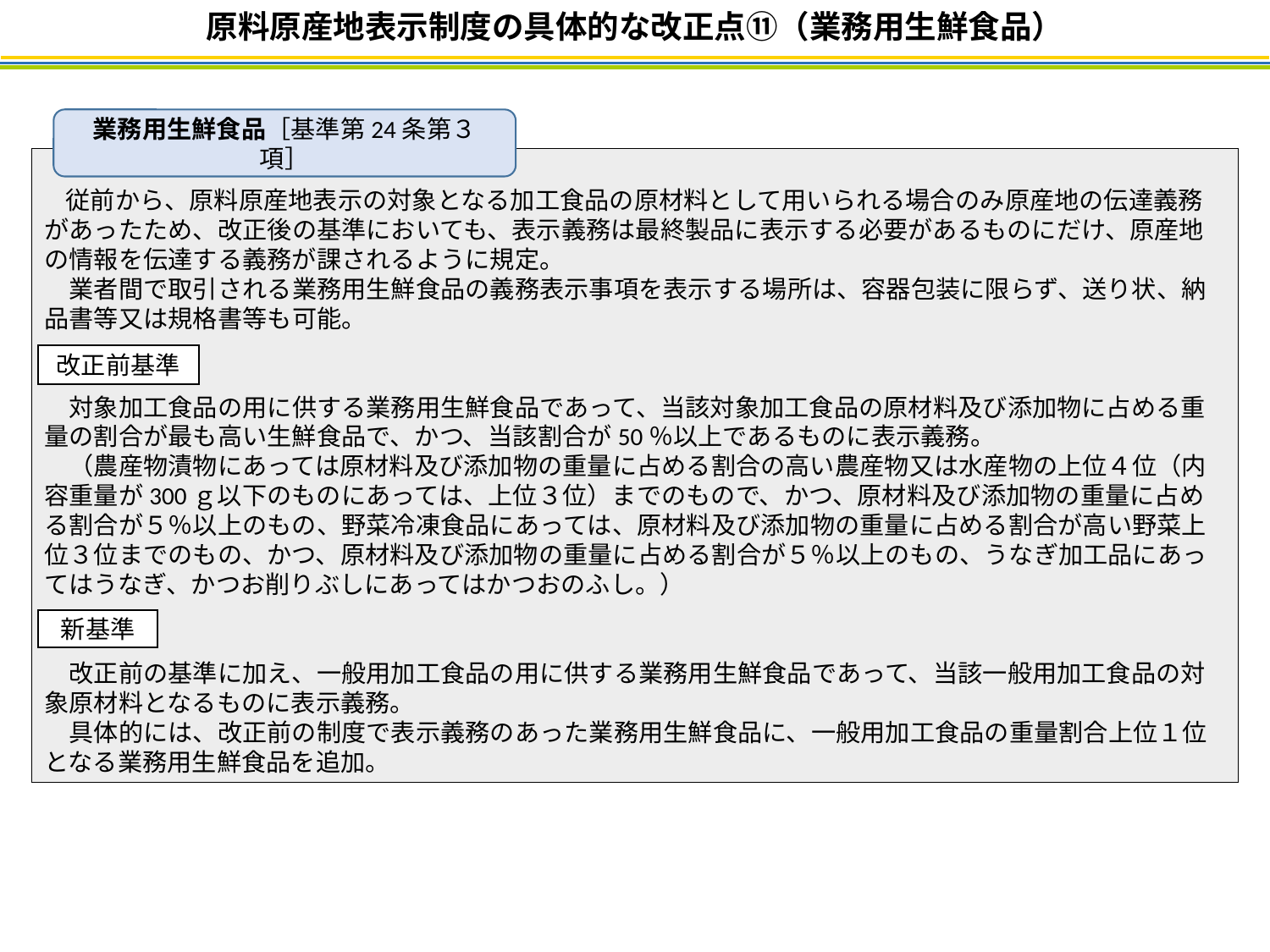

原料原産地表示制度の具体的な改正点⑪（業務用生鮮食品）
業務用生鮮食品［基準第24条第３項］

　従前から、原料原産地表示の対象となる加工食品の原材料として用いられる場合のみ原産地の伝達義務があったため、改正後の基準においても、表示義務は最終製品に表示する必要があるものにだけ、原産地の情報を伝達する義務が課されるように規定。
　業者間で取引される業務用生鮮食品の義務表示事項を表示する場所は、容器包装に限らず、送り状、納品書等又は規格書等も可能。

　対象加工食品の用に供する業務用生鮮食品であって、当該対象加工食品の原材料及び添加物に占める重量の割合が最も高い生鮮食品で、かつ、当該割合が50％以上であるものに表示義務。
　（農産物漬物にあっては原材料及び添加物の重量に占める割合の高い農産物又は水産物の上位４位（内容重量が300ｇ以下のものにあっては、上位３位）までのもので、かつ、原材料及び添加物の重量に占める割合が５％以上のもの、野菜冷凍食品にあっては、原材料及び添加物の重量に占める割合が高い野菜上位３位までのもの、かつ、原材料及び添加物の重量に占める割合が５％以上のもの、うなぎ加工品にあってはうなぎ、かつお削りぶしにあってはかつおのふし。）

　改正前の基準に加え、一般用加工食品の用に供する業務用生鮮食品であって、当該一般用加工食品の対象原材料となるものに表示義務。
　具体的には、改正前の制度で表示義務のあった業務用生鮮食品に、一般用加工食品の重量割合上位１位となる業務用生鮮食品を追加。
改正前基準
新基準